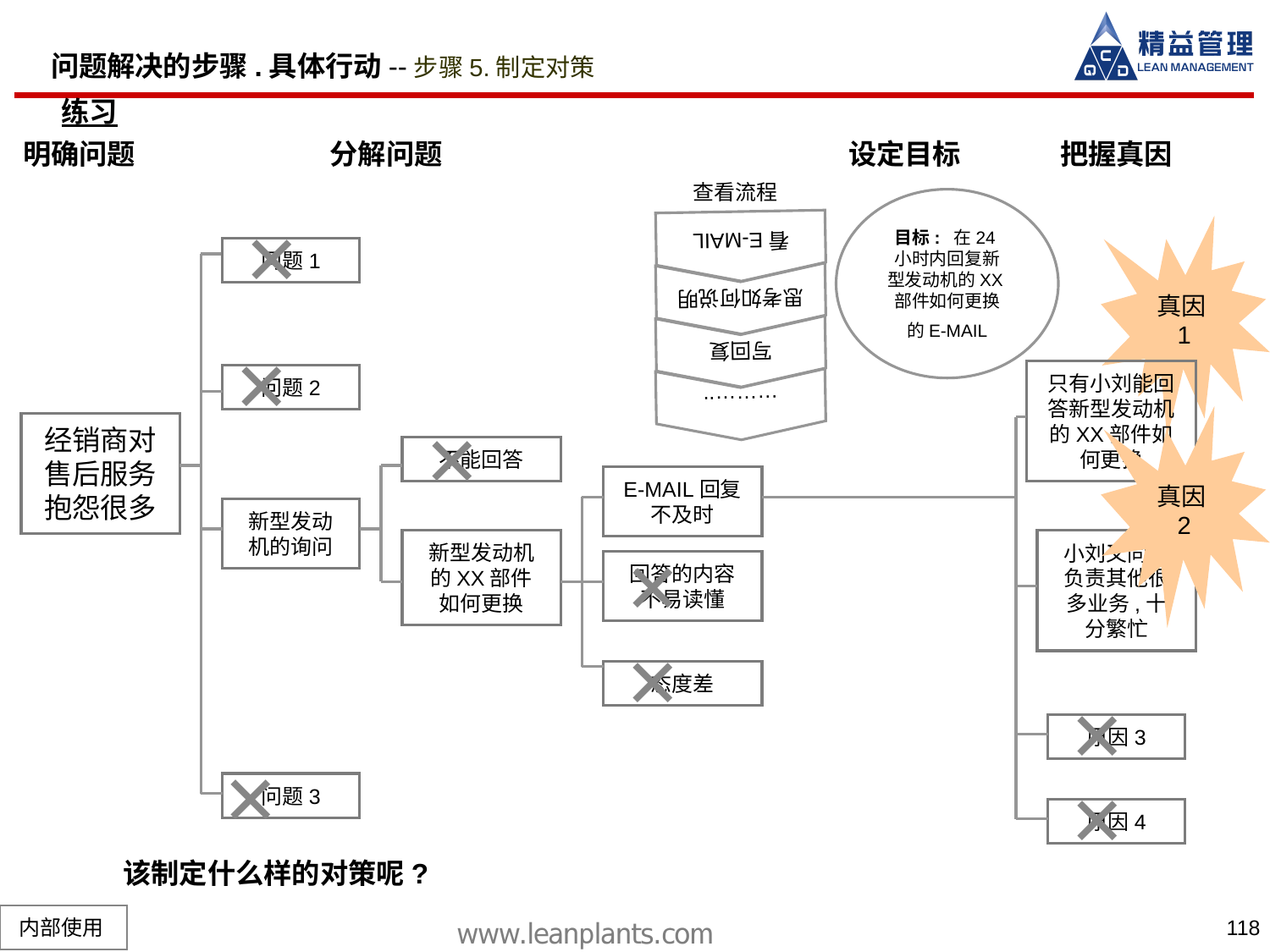

问题解决的步骤.具体行动--步骤5.制定对策
练习
明确问题
分解问题
设定目标
把握真因
看E-MAIL
查看流程
×
目标:  在24小时内回复新型发动机的XX部件如何更换
的E-MAIL
思考如何说明
问题1
写回复
真因1
×

………..
只有小刘能回答新型发动机的XX部件如何更换
问题2
×
经销商对售后服务抱怨很多
不能回答
E-MAIL回复不及时
真因2
新型发动机的询问
×
新型发动机的XX部件如何更换
小刘又同时负责其他很多业务,十分繁忙
回答的内容不易读懂
×
态度差
×
原因3
×
×
问题3
原因4
       该制定什么样的对策呢?
内部使用